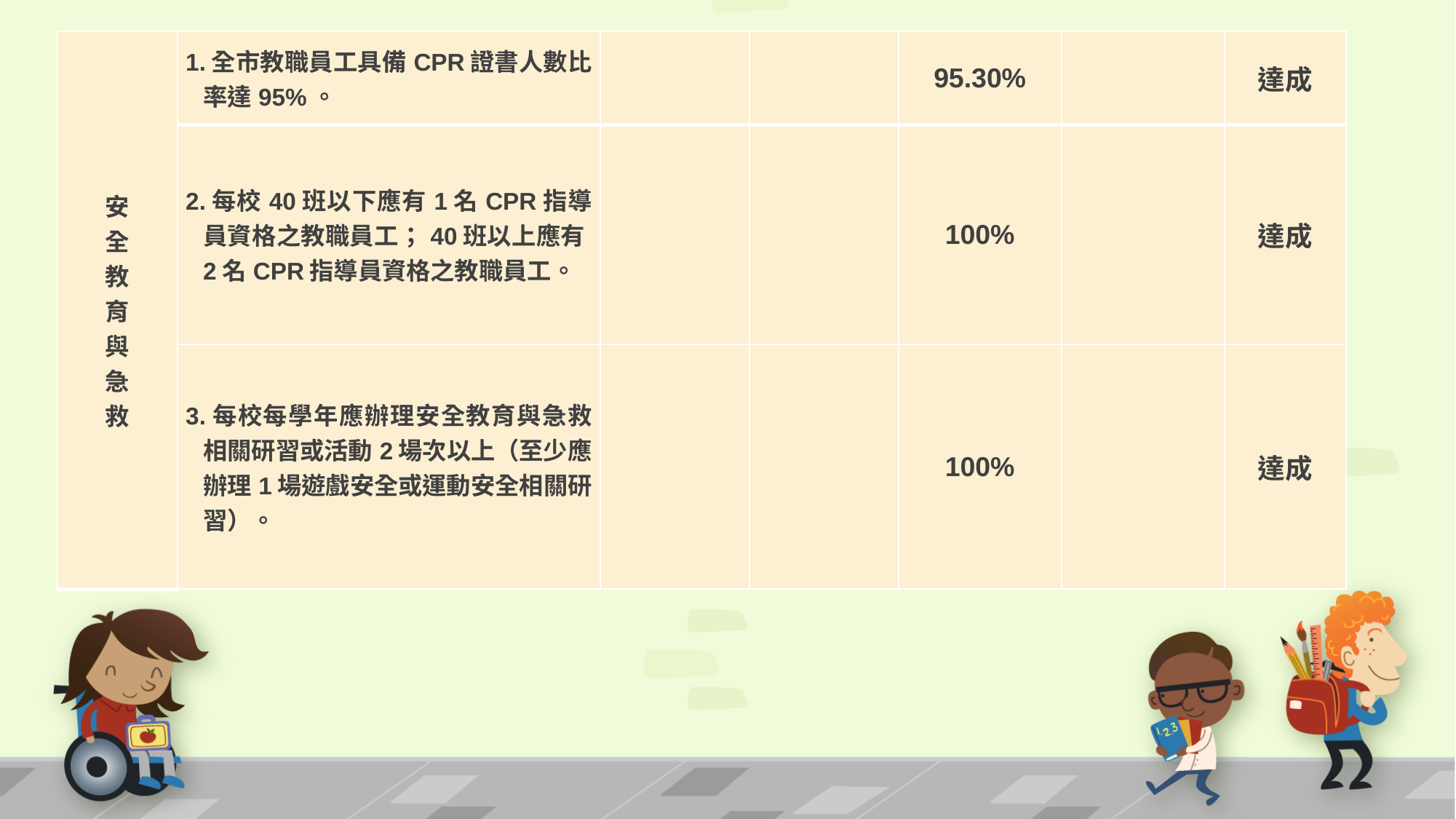

| 安 全 教 育 與 急 救 | 1.全市教職員工具備CPR證書人數比率達95%。 |  |  | 95.30% |  | 達成 |
| --- | --- | --- | --- | --- | --- | --- |
|  | 2.每校40班以下應有1名CPR指導員資格之教職員工；40班以上應有2名CPR指導員資格之教職員工。 |  |  | 100% |  | 達成 |
|  | 3.每校每學年應辦理安全教育與急救相關研習或活動2場次以上（至少應辦理1場遊戲安全或運動安全相關研習）。 |  |  | 100% |  | 達成 |
#